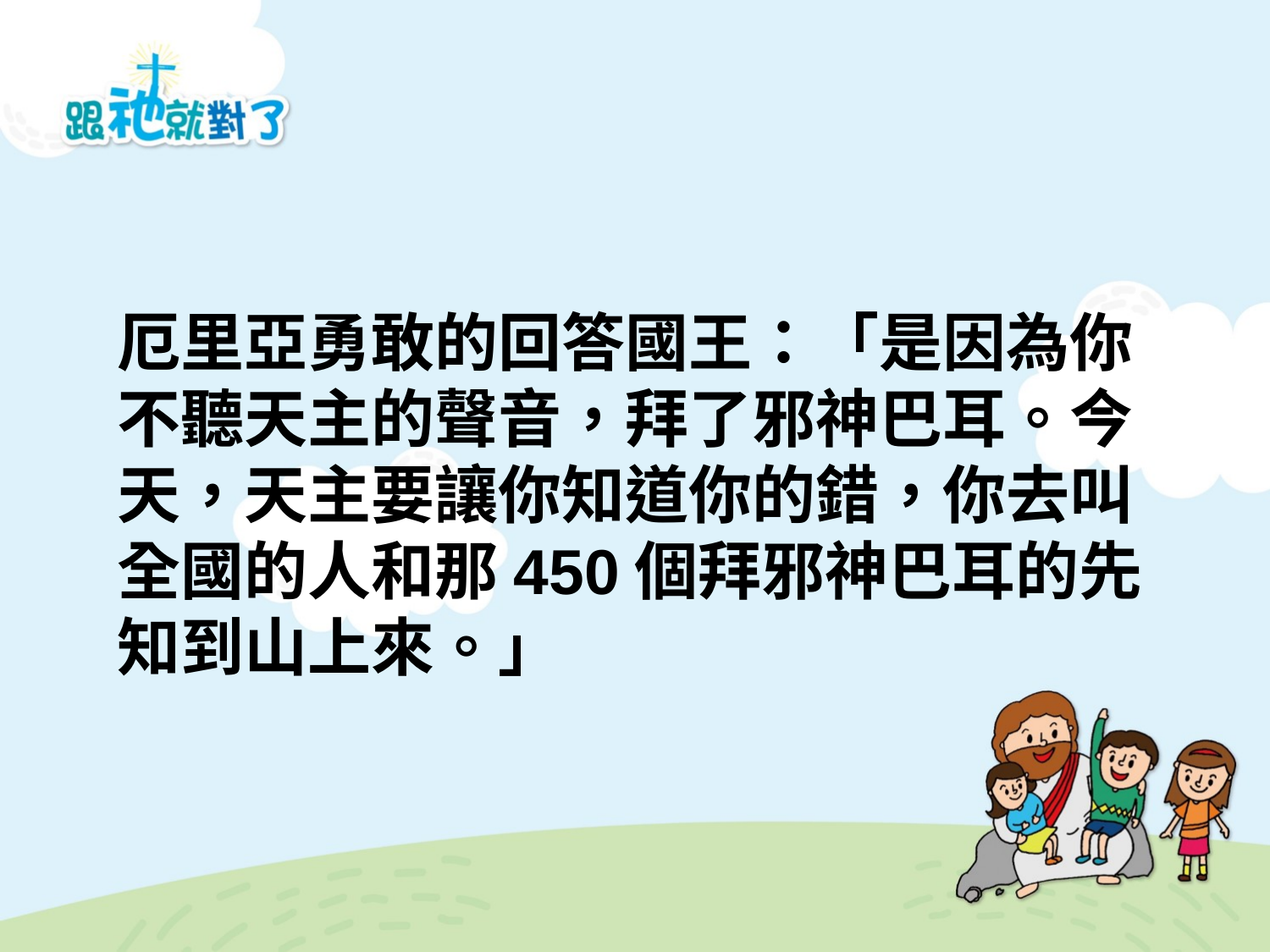

厄里亞勇敢的回答國王：「是因為你不聽天主的聲音，拜了邪神巴耳。今天，天主要讓你知道你的錯，你去叫全國的人和那450個拜邪神巴耳的先知到山上來。」